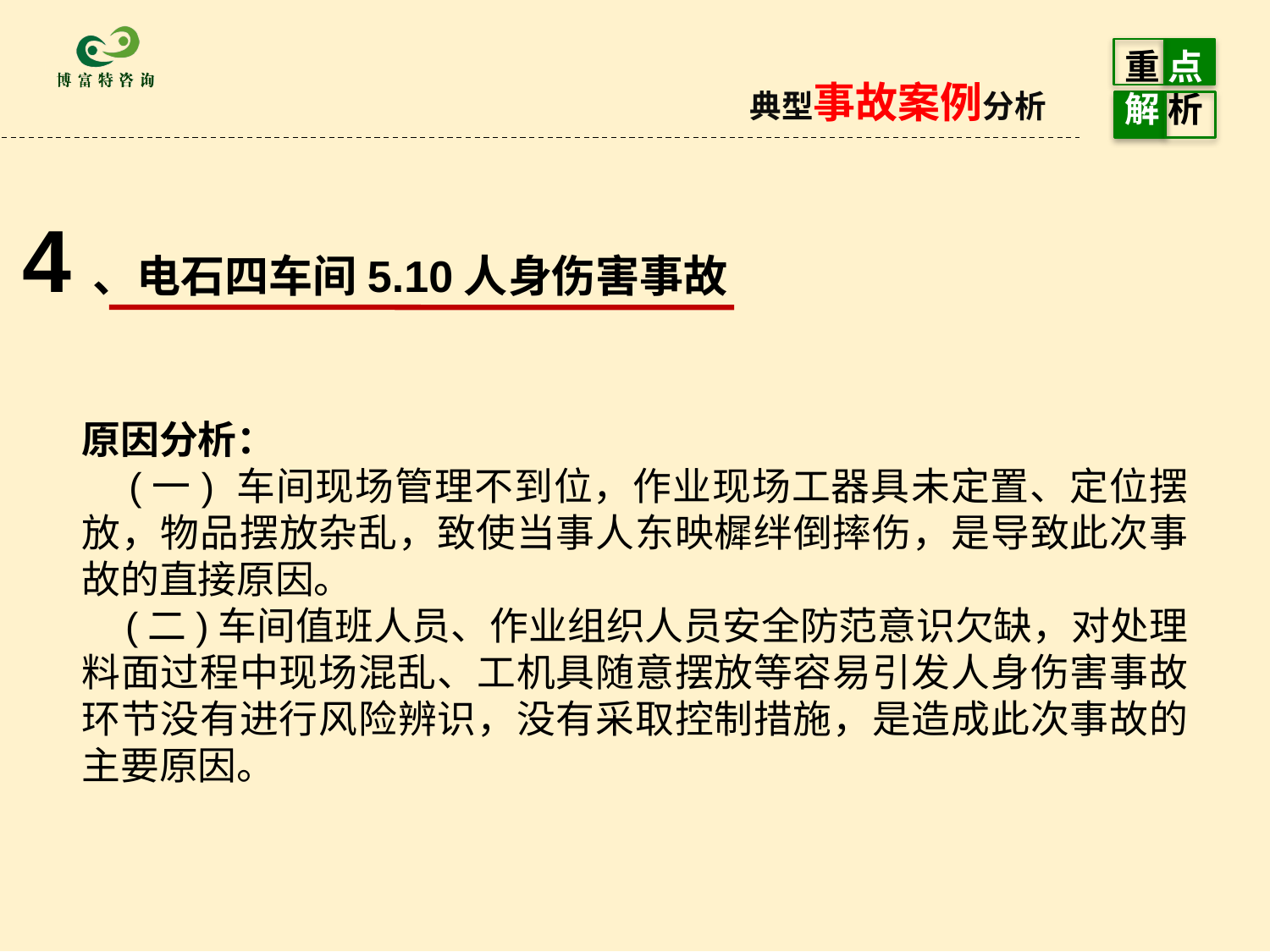

4、电石四车间5.10人身伤害事故

原因分析：
    (一) 车间现场管理不到位，作业现场工器具未定置、定位摆放，物品摆放杂乱，致使当事人东映樨绊倒摔伤，是导致此次事故的直接原因。
    (二)车间值班人员、作业组织人员安全防范意识欠缺，对处理料面过程中现场混乱、工机具随意摆放等容易引发人身伤害事故环节没有进行风险辨识，没有采取控制措施，是造成此次事故的主要原因。